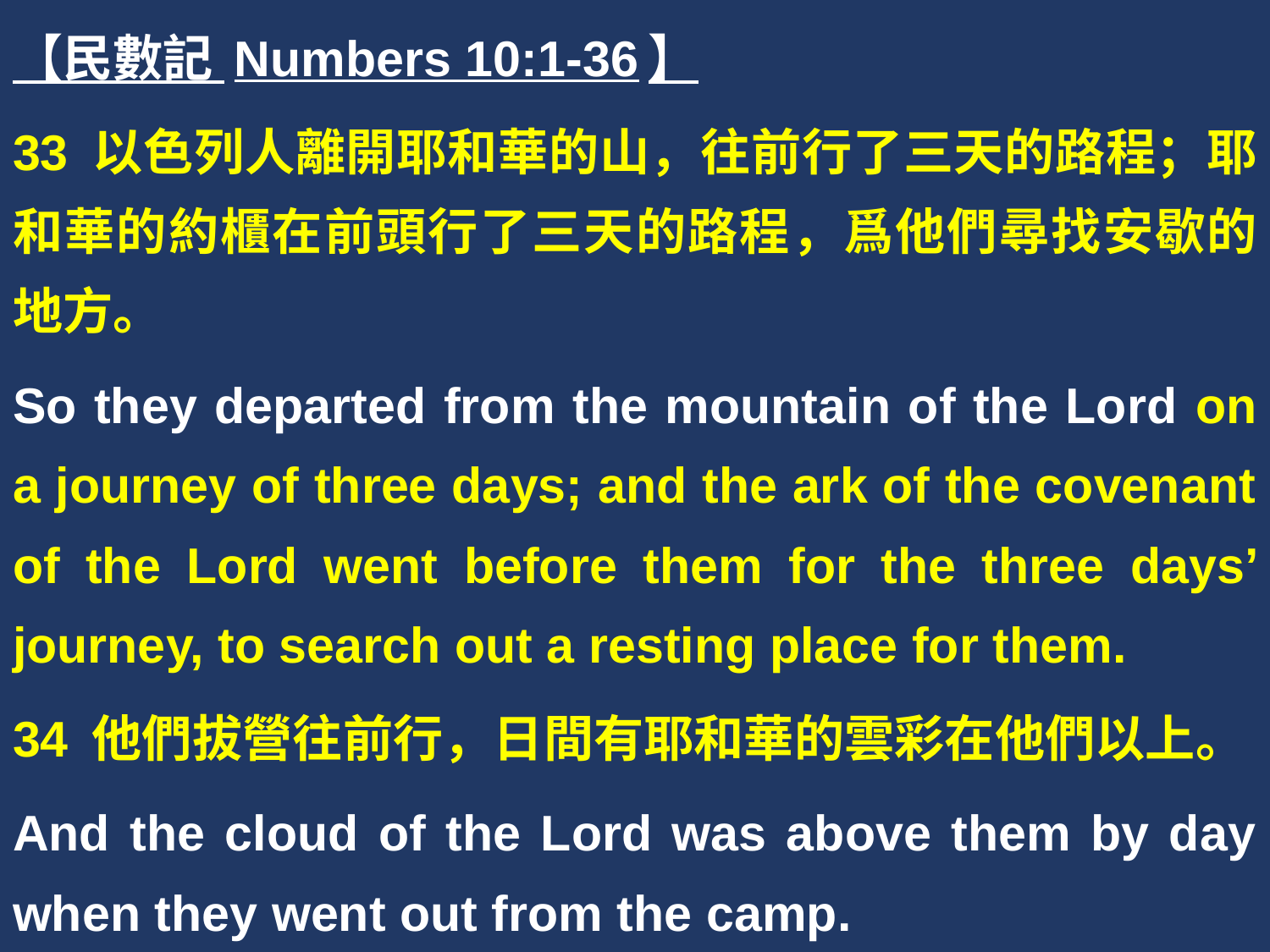

【民數記 Numbers 10:1-36】
33 以色列人離開耶和華的山，往前行了三天的路程；耶和華的約櫃在前頭行了三天的路程，爲他們尋找安歇的地方。
So they departed from the mountain of the Lord on a journey of three days; and the ark of the covenant of the Lord went before them for the three days’ journey, to search out a resting place for them.
34 他們拔營往前行，日間有耶和華的雲彩在他們以上。
And the cloud of the Lord was above them by day when they went out from the camp.